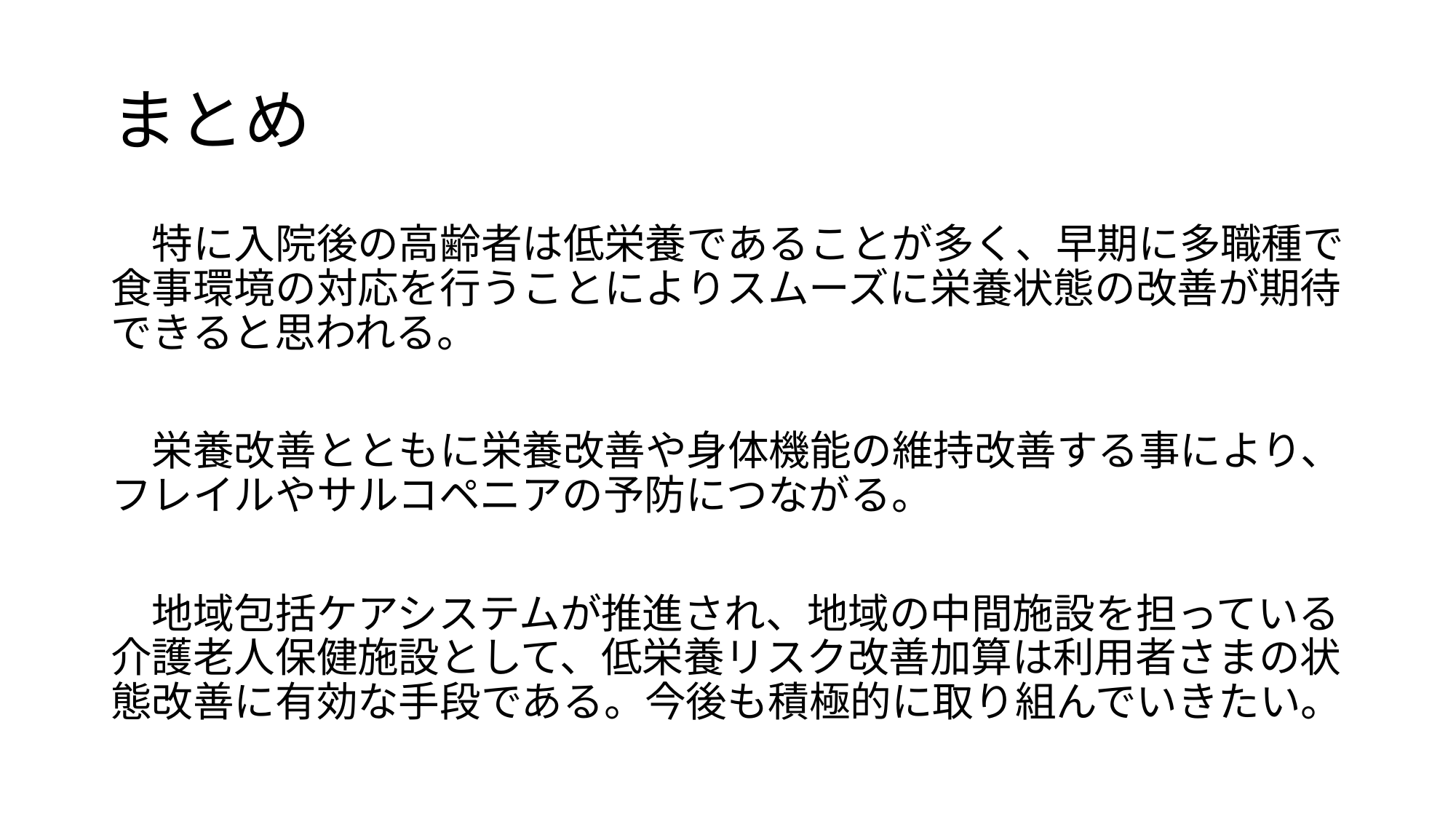

# まとめ
　特に入院後の高齢者は低栄養であることが多く、早期に多職種で食事環境の対応を行うことによりスムーズに栄養状態の改善が期待できると思われる。

　栄養改善とともに栄養改善や身体機能の維持改善する事により、フレイルやサルコペニアの予防につながる。

　地域包括ケアシステムが推進され、地域の中間施設を担っている介護老人保健施設として、低栄養リスク改善加算は利用者さまの状態改善に有効な手段である。今後も積極的に取り組んでいきたい。